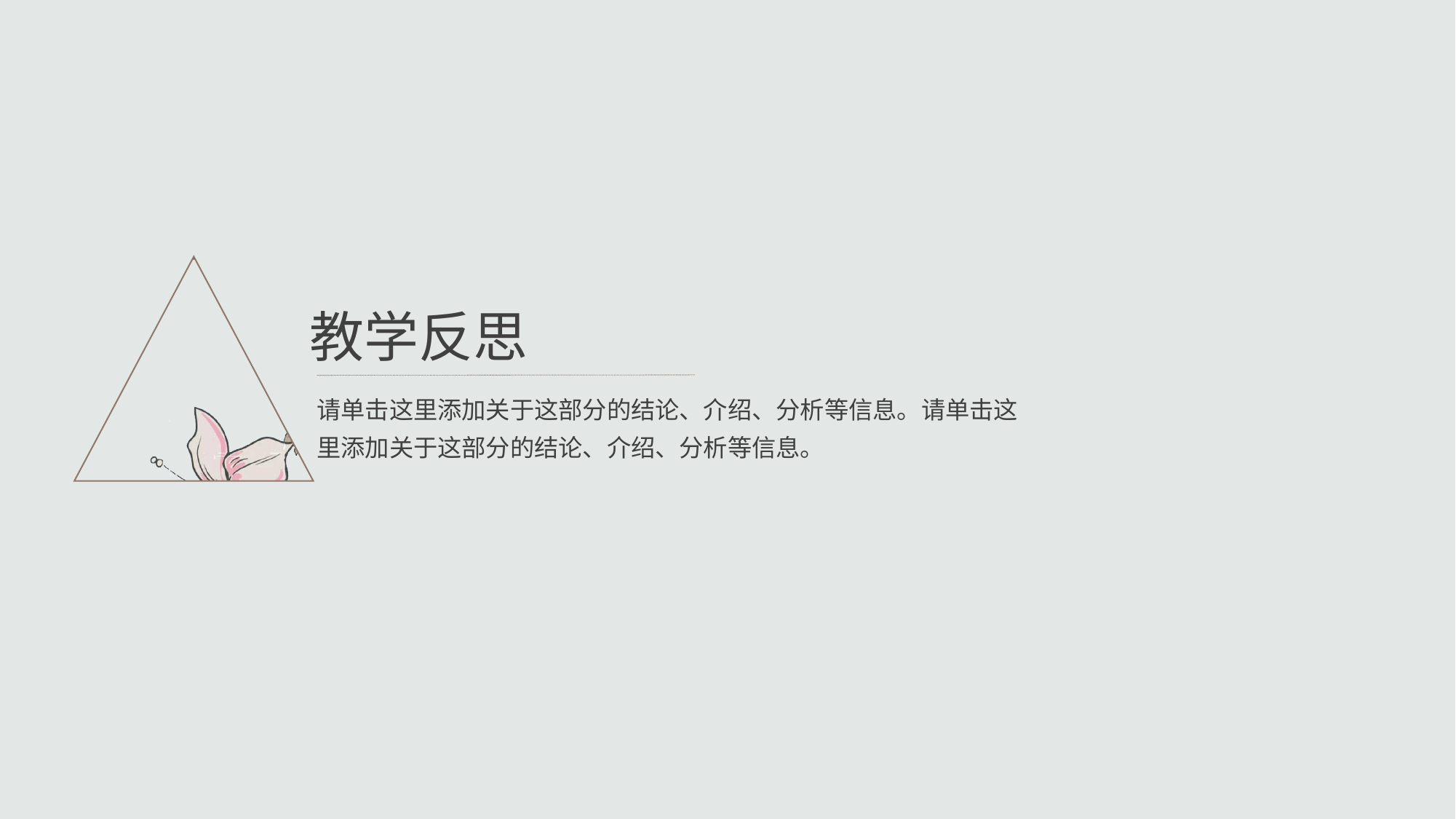

教学反思
请单击这里添加关于这部分的结论、介绍、分析等信息。请单击这里添加关于这部分的结论、介绍、分析等信息。